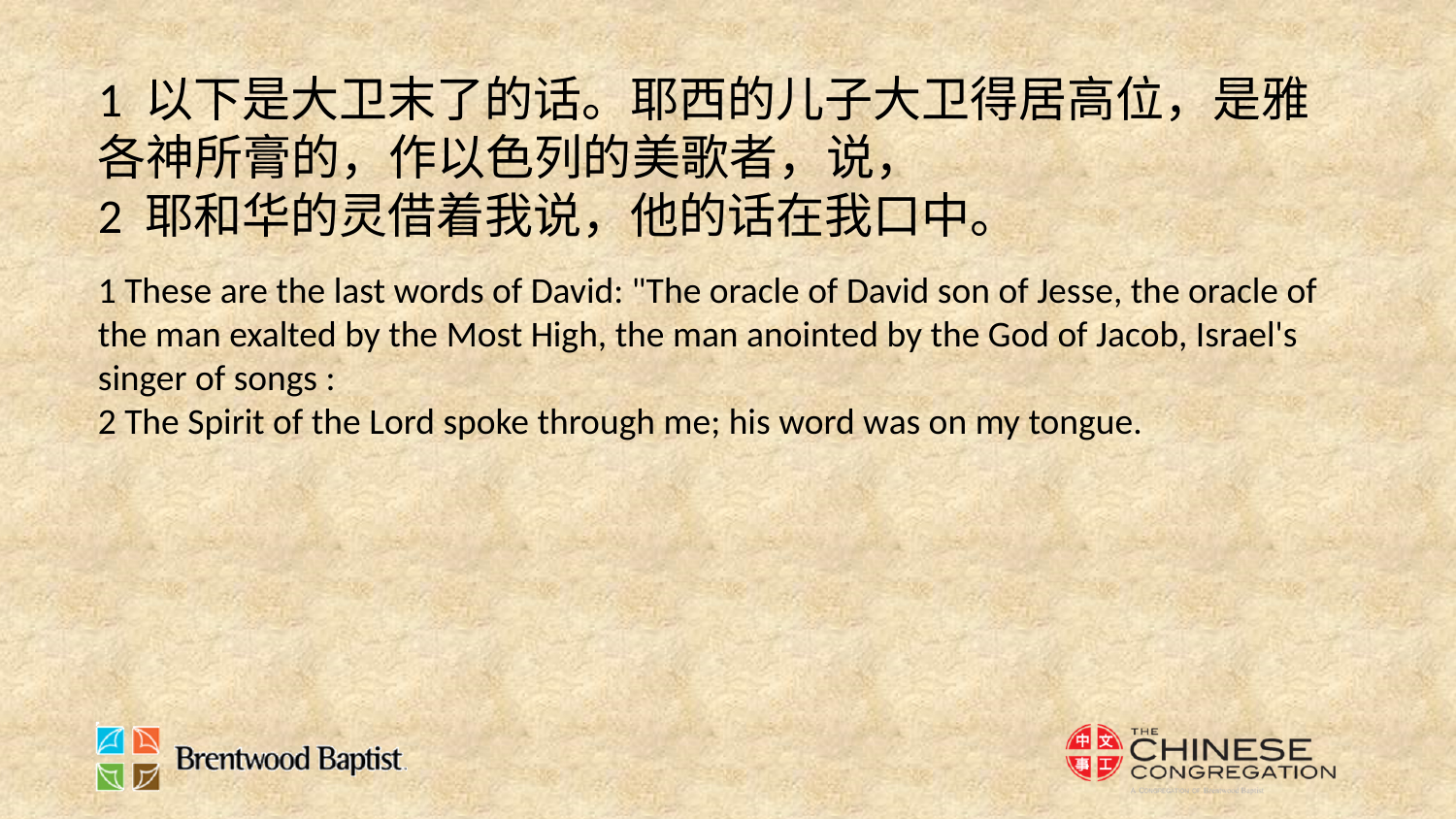

1 以下是大卫末了的话。耶西的儿子大卫得居高位，是雅各神所膏的，作以色列的美歌者，说，
2 耶和华的灵借着我说，他的话在我口中。

1 These are the last words of David: "The oracle of David son of Jesse, the oracle of the man exalted by the Most High, the man anointed by the God of Jacob, Israel's singer of songs :
2 The Spirit of the Lord spoke through me; his word was on my tongue.